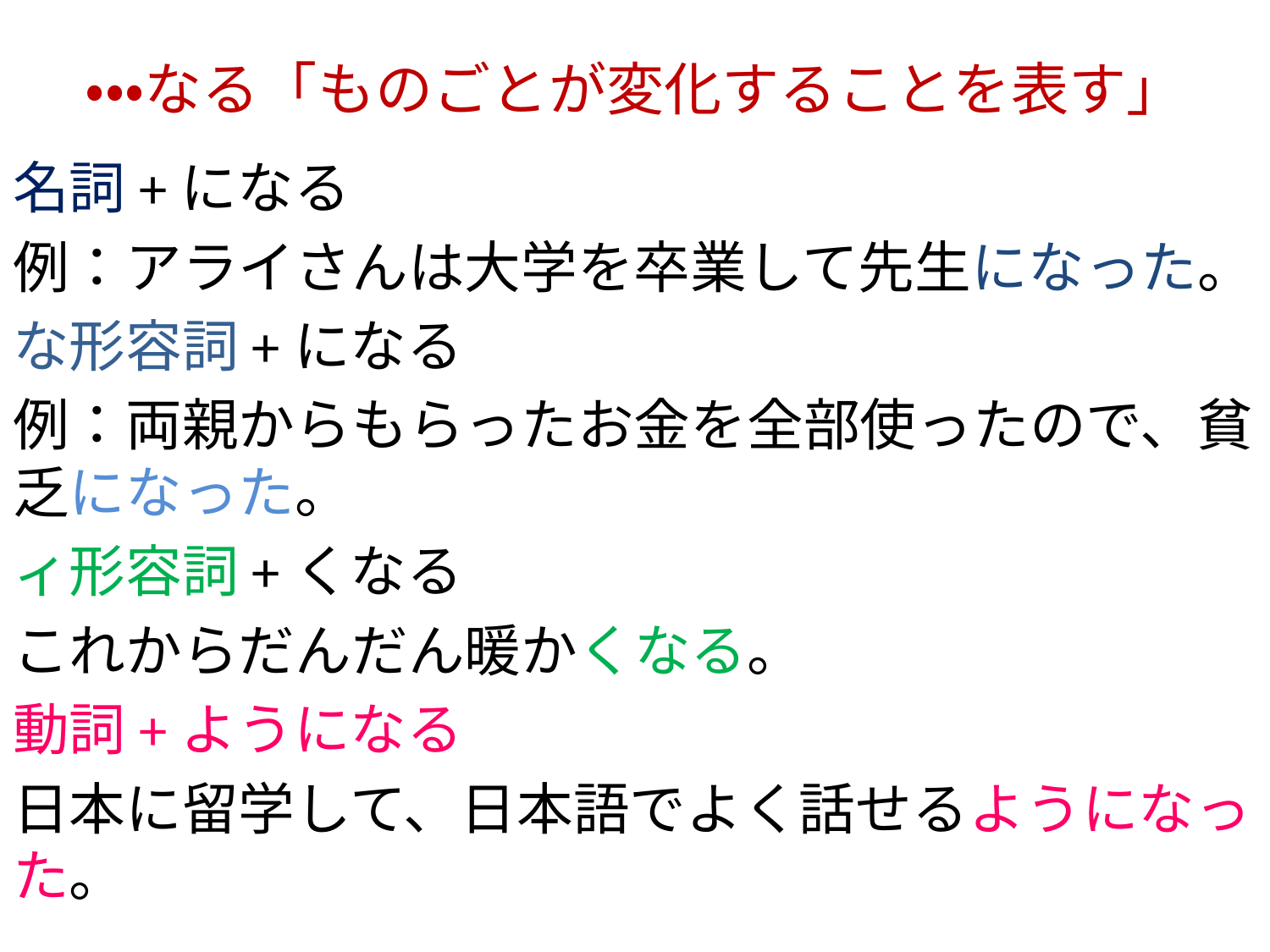

# ・・・なる「ものごとが変化することを表す」
名詞+になる
例：アライさんは大学を卒業して先生になった。
な形容詞+になる
例：両親からもらったお金を全部使ったので、貧乏になった。
ィ形容詞+くなる
これからだんだん暖かくなる。
動詞+ようになる
日本に留学して、日本語でよく話せるようになった。